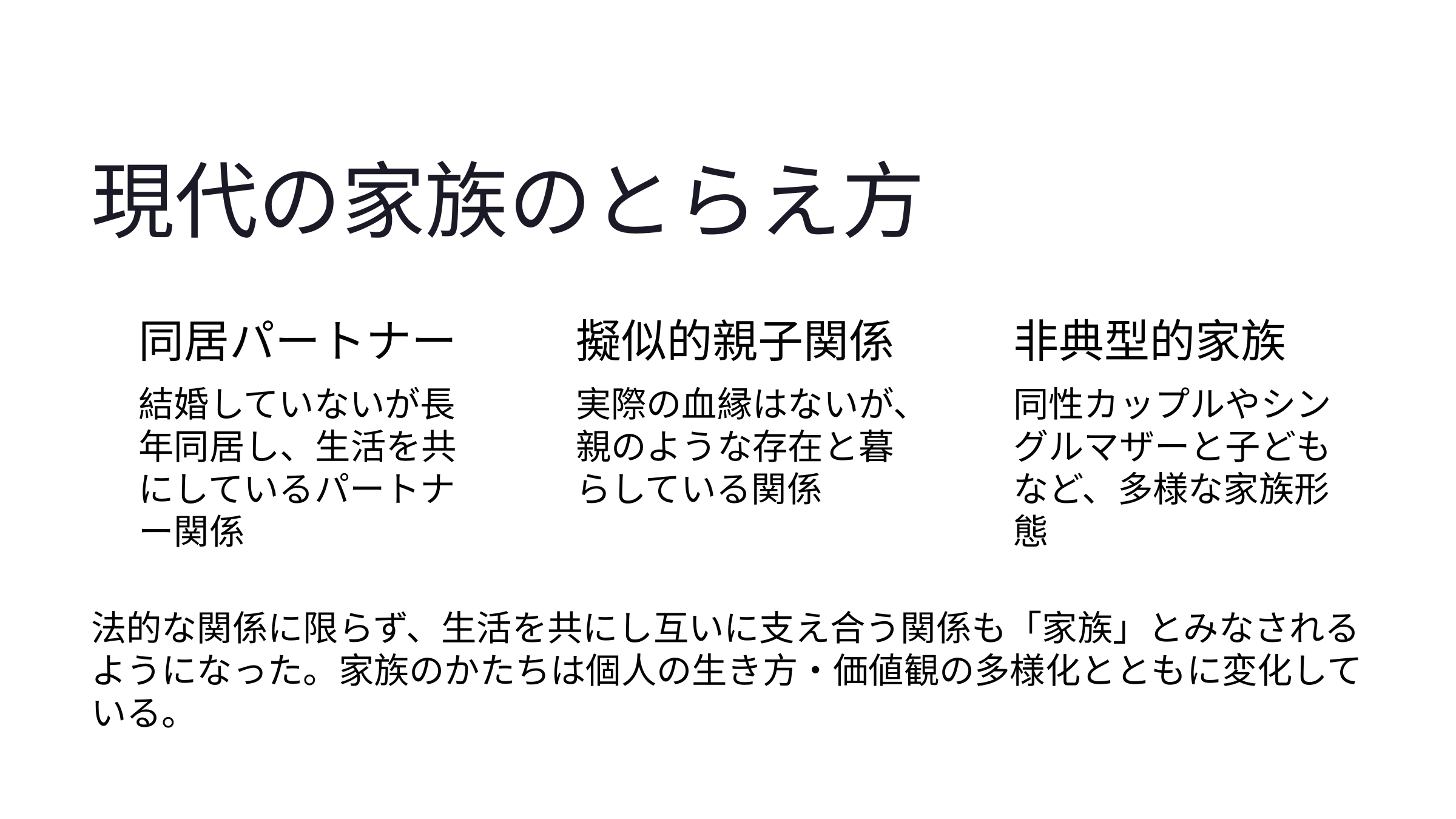

現代の家族のとらえ方
同居パートナー
擬似的親子関係
非典型的家族
結婚していないが長年同居し、生活を共にしているパートナー関係
実際の血縁はないが、親のような存在と暮らしている関係
同性カップルやシングルマザーと子どもなど、多様な家族形態
法的な関係に限らず、生活を共にし互いに支え合う関係も「家族」とみなされるようになった。家族のかたちは個人の生き方・価値観の多様化とともに変化している。